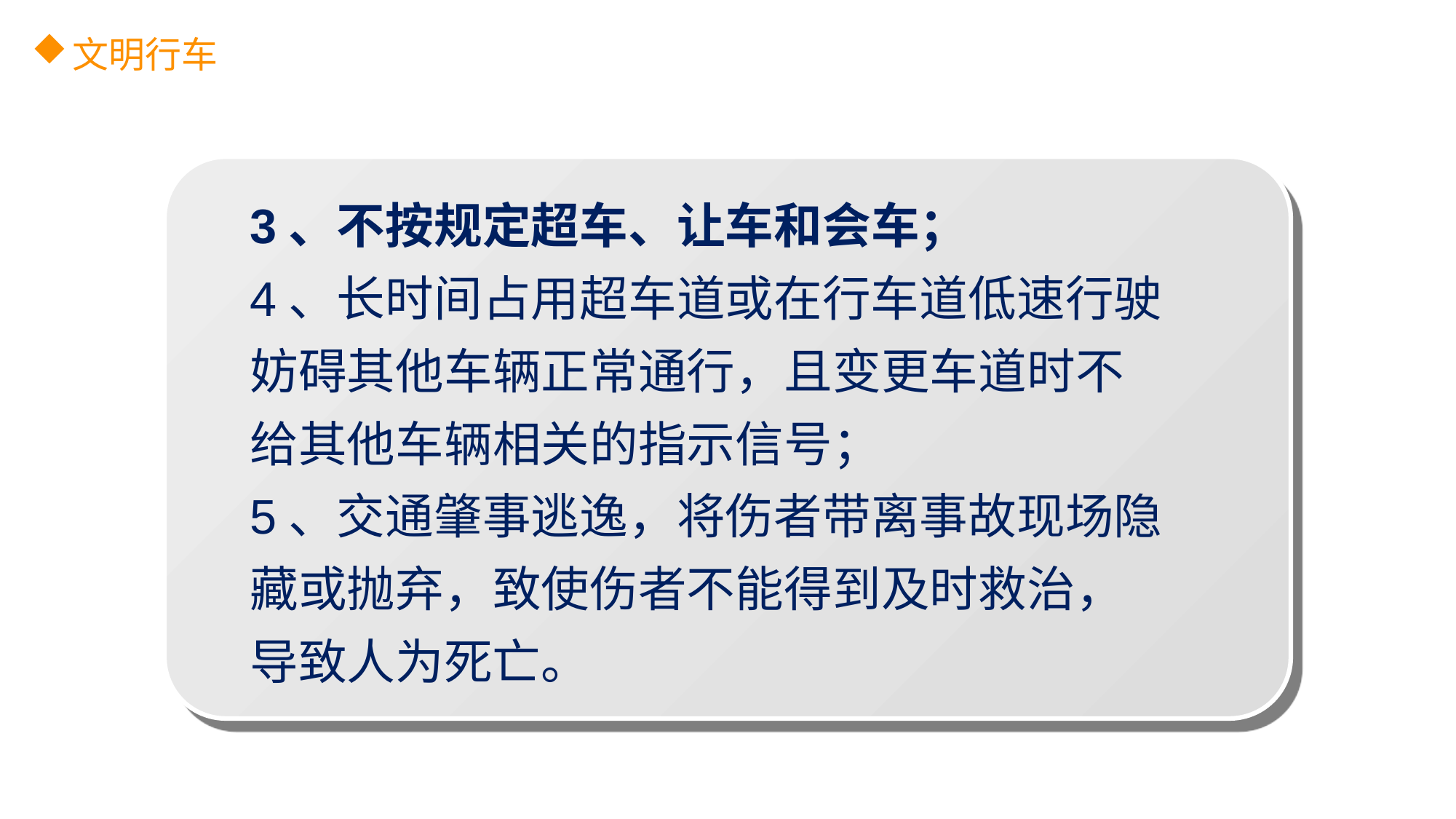

文明行车

3、不按规定超车、让车和会车；
4、长时间占用超车道或在行车道低速行驶妨碍其他车辆正常通行，且变更车道时不给其他车辆相关的指示信号；
5、交通肇事逃逸，将伤者带离事故现场隐藏或抛弃，致使伤者不能得到及时救治，导致人为死亡。